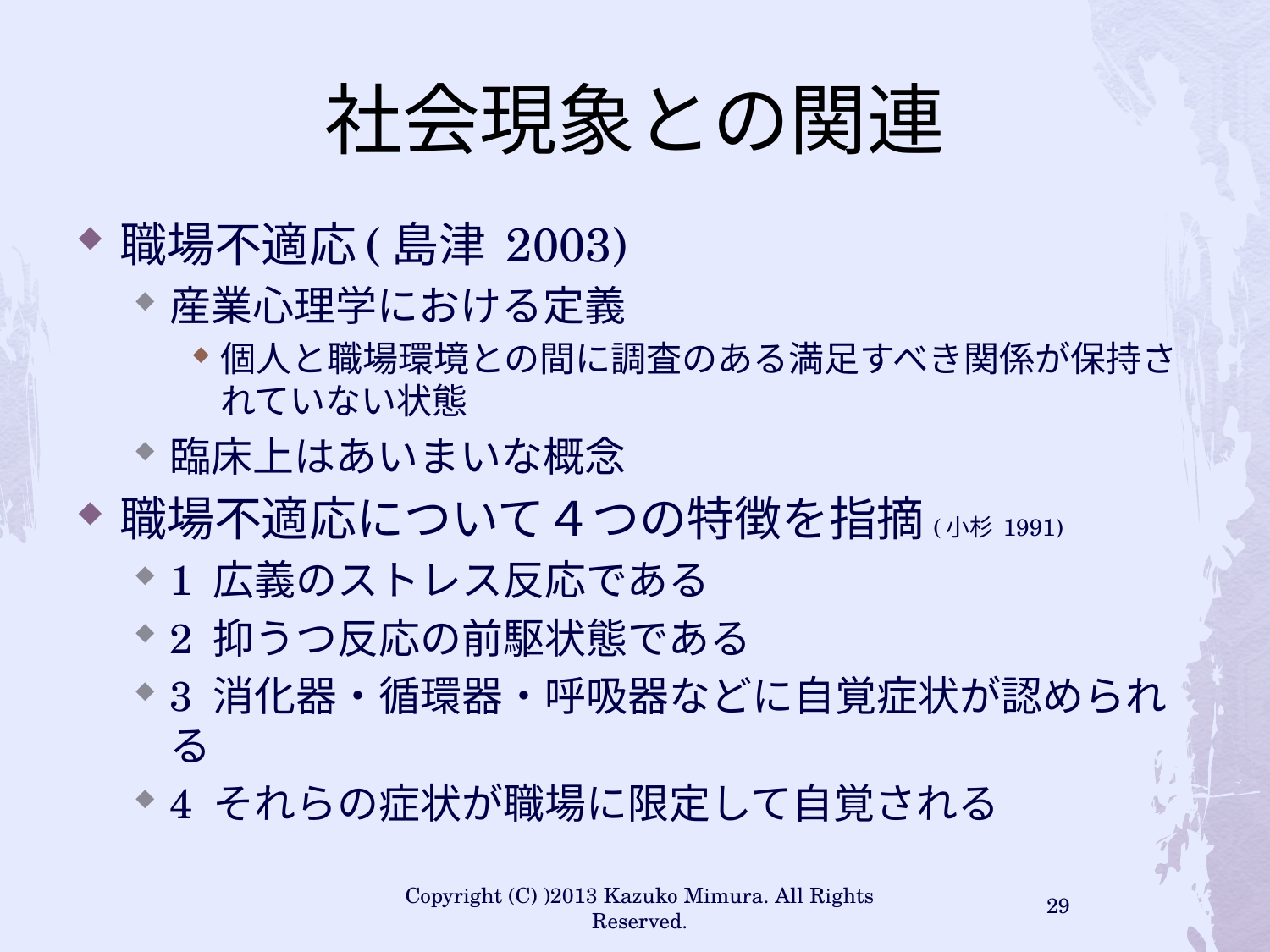

# 社会現象との関連
職場不適応(島津 2003)
産業心理学における定義
個人と職場環境との間に調査のある満足すべき関係が保持されていない状態
臨床上はあいまいな概念
職場不適応について４つの特徴を指摘(小杉 1991)
1 広義のストレス反応である
2 抑うつ反応の前駆状態である
3 消化器・循環器・呼吸器などに自覚症状が認められる
4 それらの症状が職場に限定して自覚される

Copyright (C) )2013 Kazuko Mimura. All Rights Reserved.
29